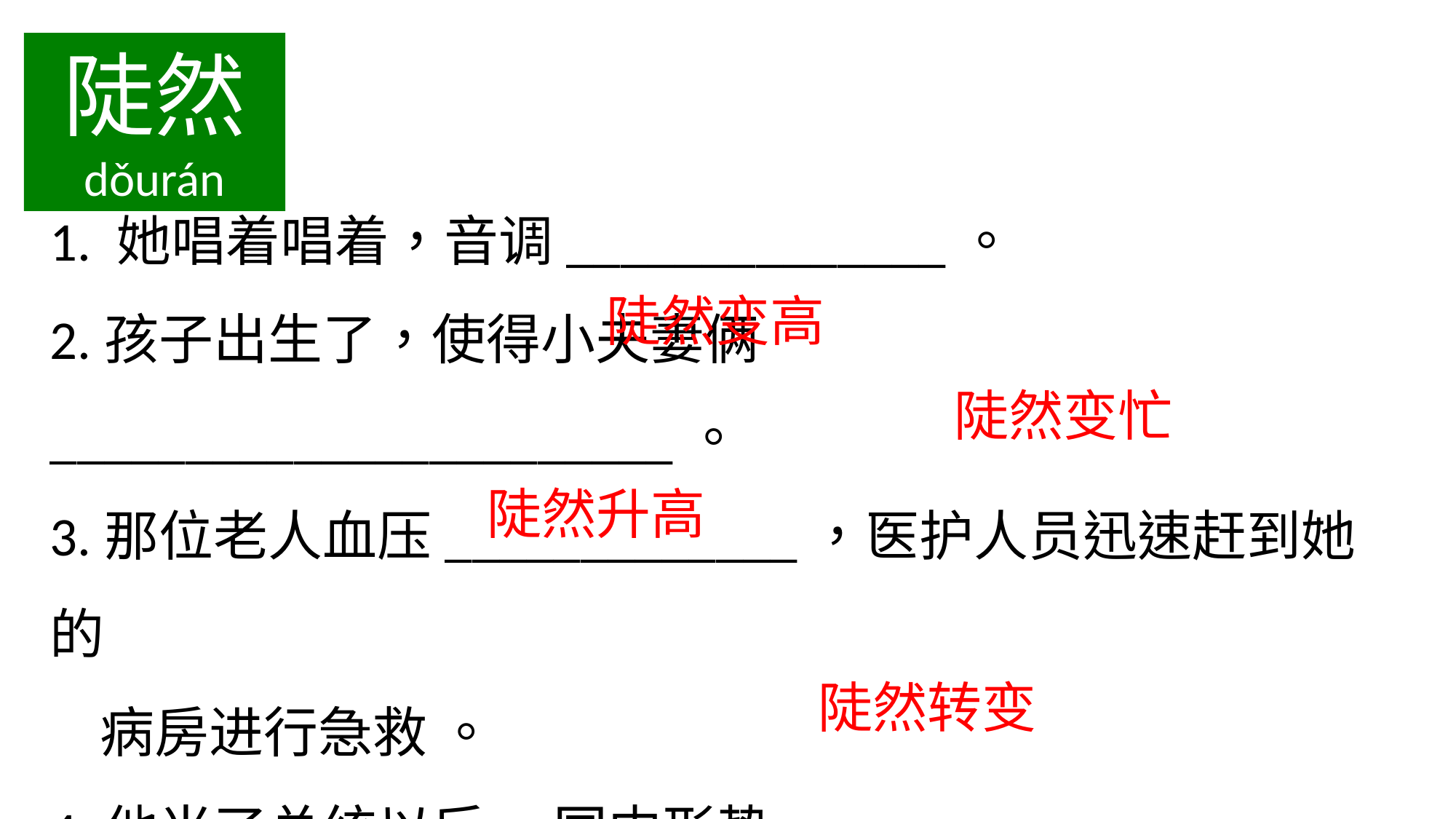

陡然
dǒurán
1. 她唱着唱着，音调______________。
2.孩子出生了，使得小夫妻俩 _______________________。
3.那位老人血压_____________，医护人员迅速赶到她的
   病房进行急救 。
4.他当了总统以后， 国内形势_______________。
陡然变高
陡然变忙
陡然升高
陡然转变